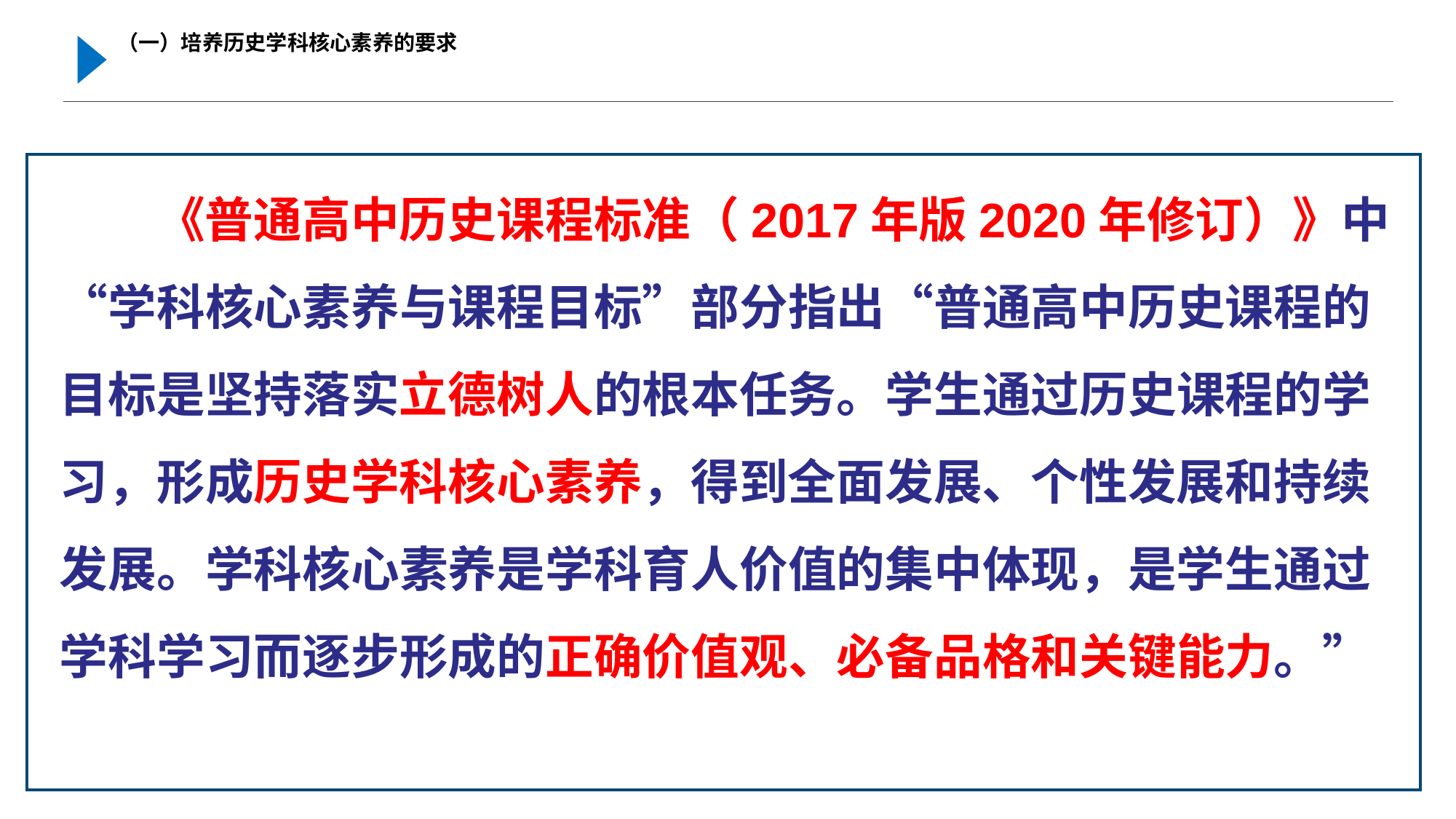

（一）培养历史学科核心素养的要求

《普通高中历史课程标准（2017年版2020年修订）》中“学科核心素养与课程目标”部分指出“普通高中历史课程的目标是坚持落实立德树人的根本任务。学生通过历史课程的学习，形成历史学科核心素养，得到全面发展、个性发展和持续发展。学科核心素养是学科育人价值的集中体现，是学生通过学科学习而逐步形成的正确价值观、必备品格和关键能力。”